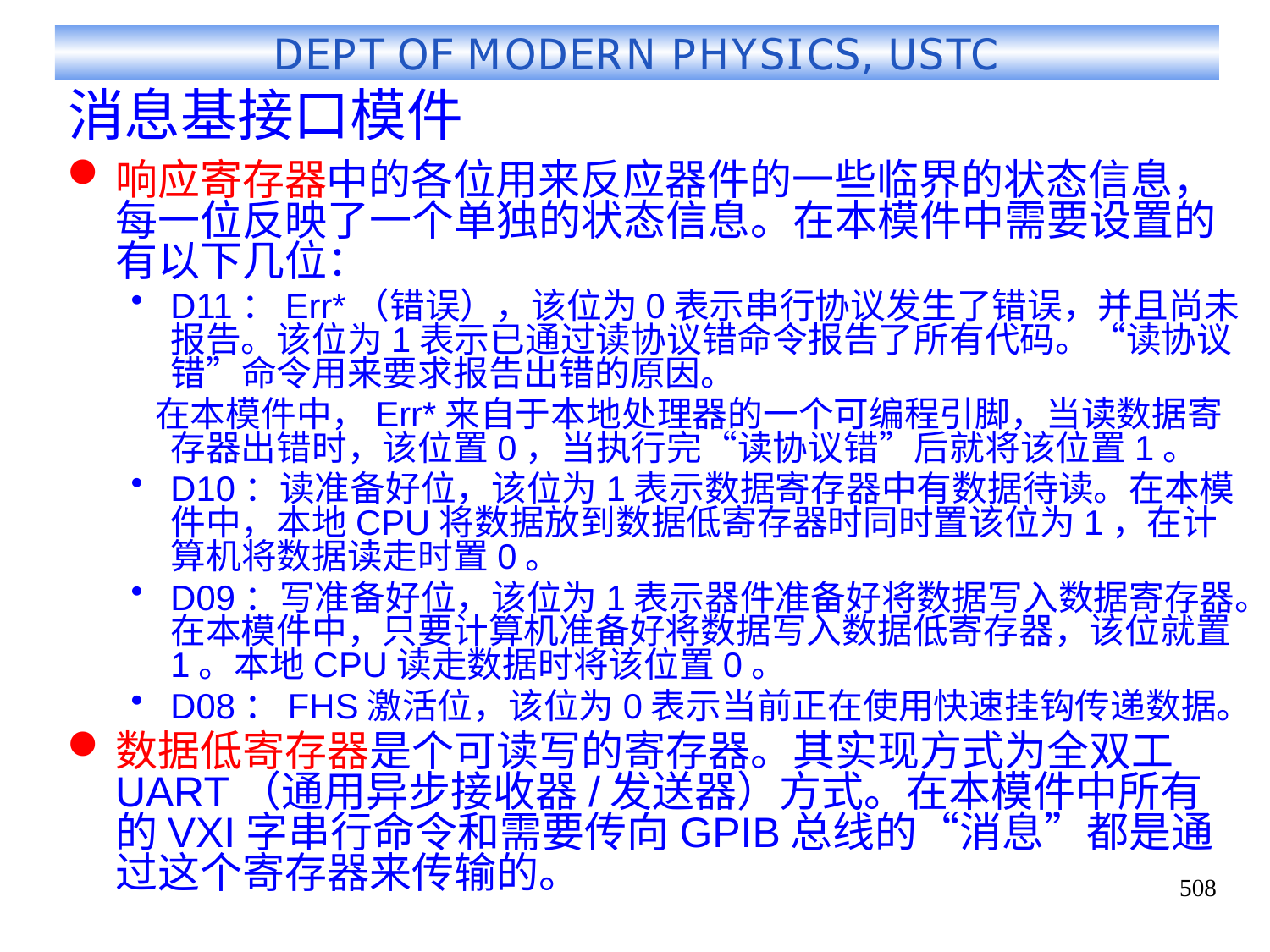

# 消息基接口模件
响应寄存器中的各位用来反应器件的一些临界的状态信息，每一位反映了一个单独的状态信息。在本模件中需要设置的有以下几位：
D11：Err*（错误），该位为0表示串行协议发生了错误，并且尚未报告。该位为1表示已通过读协议错命令报告了所有代码。“读协议错”命令用来要求报告出错的原因。
  在本模件中，Err*来自于本地处理器的一个可编程引脚，当读数据寄存器出错时，该位置0，当执行完“读协议错”后就将该位置1。
D10：读准备好位，该位为1表示数据寄存器中有数据待读。在本模件中，本地CPU将数据放到数据低寄存器时同时置该位为1，在计算机将数据读走时置0。
D09：写准备好位，该位为1表示器件准备好将数据写入数据寄存器。在本模件中，只要计算机准备好将数据写入数据低寄存器，该位就置1。本地CPU读走数据时将该位置0。
D08：FHS激活位，该位为0表示当前正在使用快速挂钩传递数据。
数据低寄存器是个可读写的寄存器。其实现方式为全双工UART（通用异步接收器/发送器）方式。在本模件中所有的VXI字串行命令和需要传向GPIB总线的“消息”都是通过这个寄存器来传输的。
508